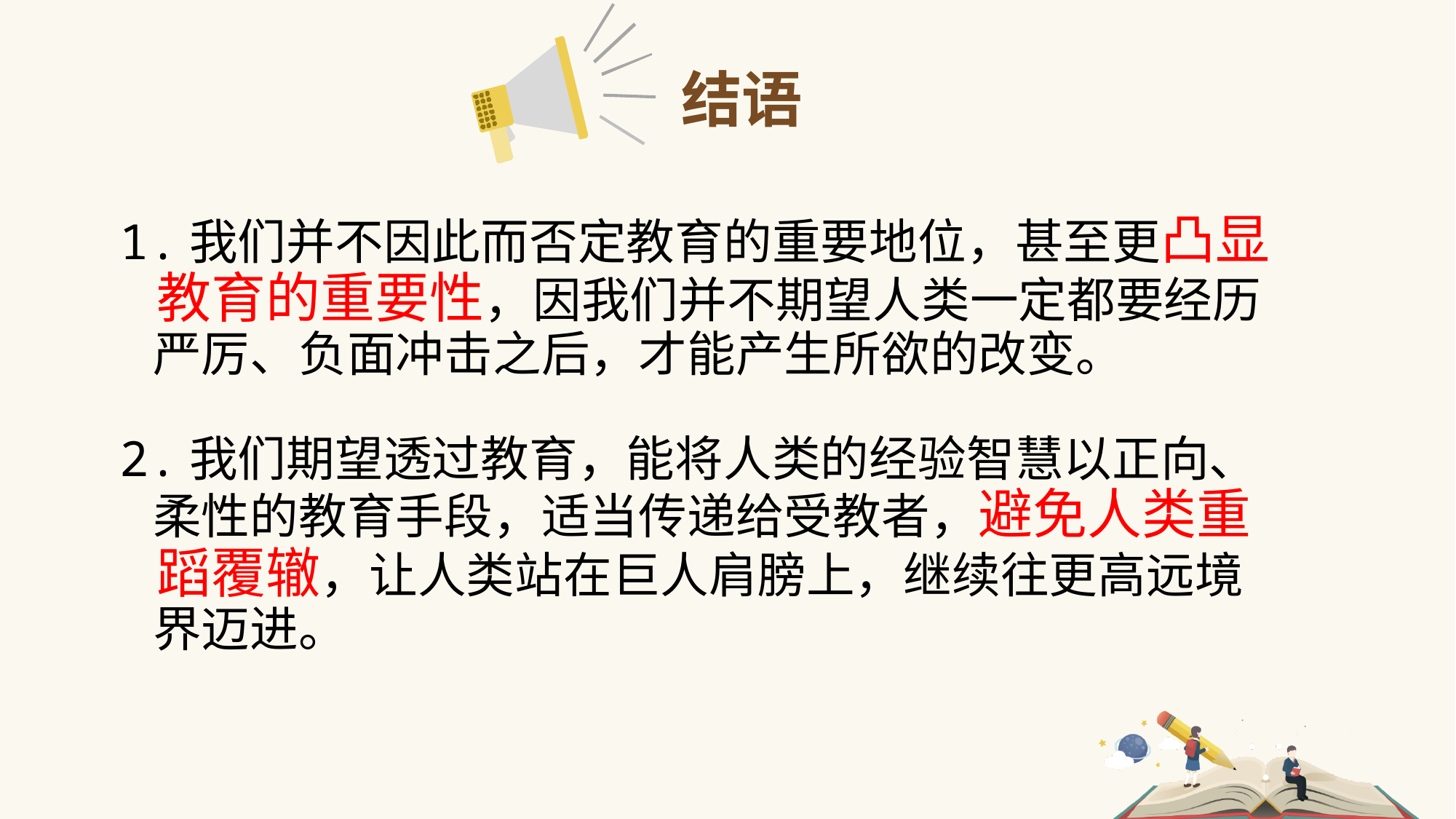

结语
1.我们并不因此而否定教育的重要地位，甚至更凸显
  教育的重要性，因我们并不期望人类一定都要经历
  严厉、负面冲击之后，才能产生所欲的改变。

2.我们期望透过教育，能将人类的经验智慧以正向、
  柔性的教育手段，适当传递给受教者，避免人类重
  蹈覆辙，让人类站在巨人肩膀上，继续往更高远境
  界迈进。